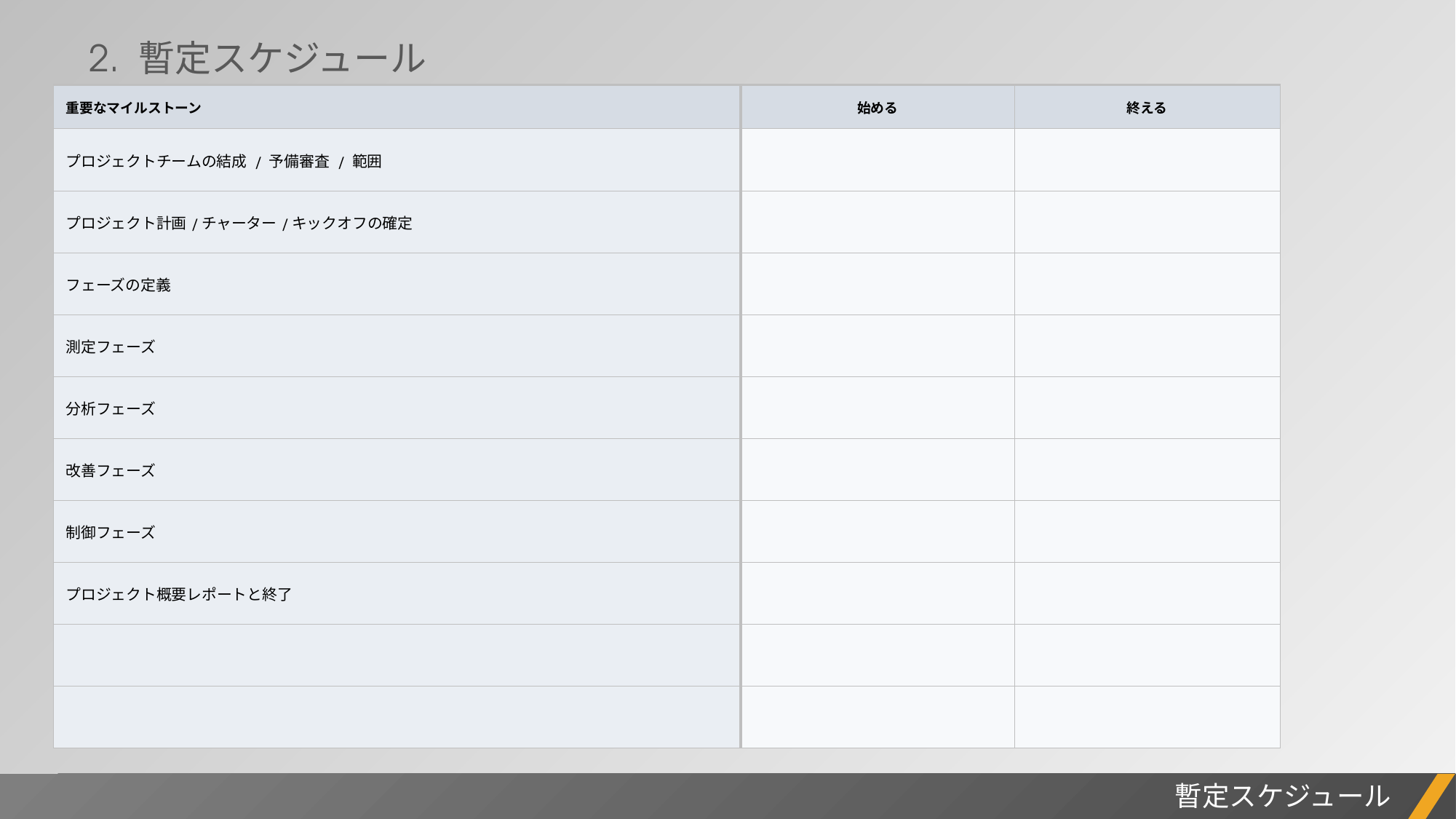

2. 暫定スケジュール
| 重要なマイルストーン | 始める | 終える |
| --- | --- | --- |
| プロジェクトチームの結成 / 予備審査 / 範囲 |  |  |
| プロジェクト計画/チャーター/キックオフの確定 |  |  |
| フェーズの定義 |  |  |
| 測定フェーズ |  |  |
| 分析フェーズ |  |  |
| 改善フェーズ |  |  |
| 制御フェーズ |  |  |
| プロジェクト概要レポートと終了 |  |  |
|  |  |  |
|  |  |  |
プロジェクトレポート
暫定スケジュール